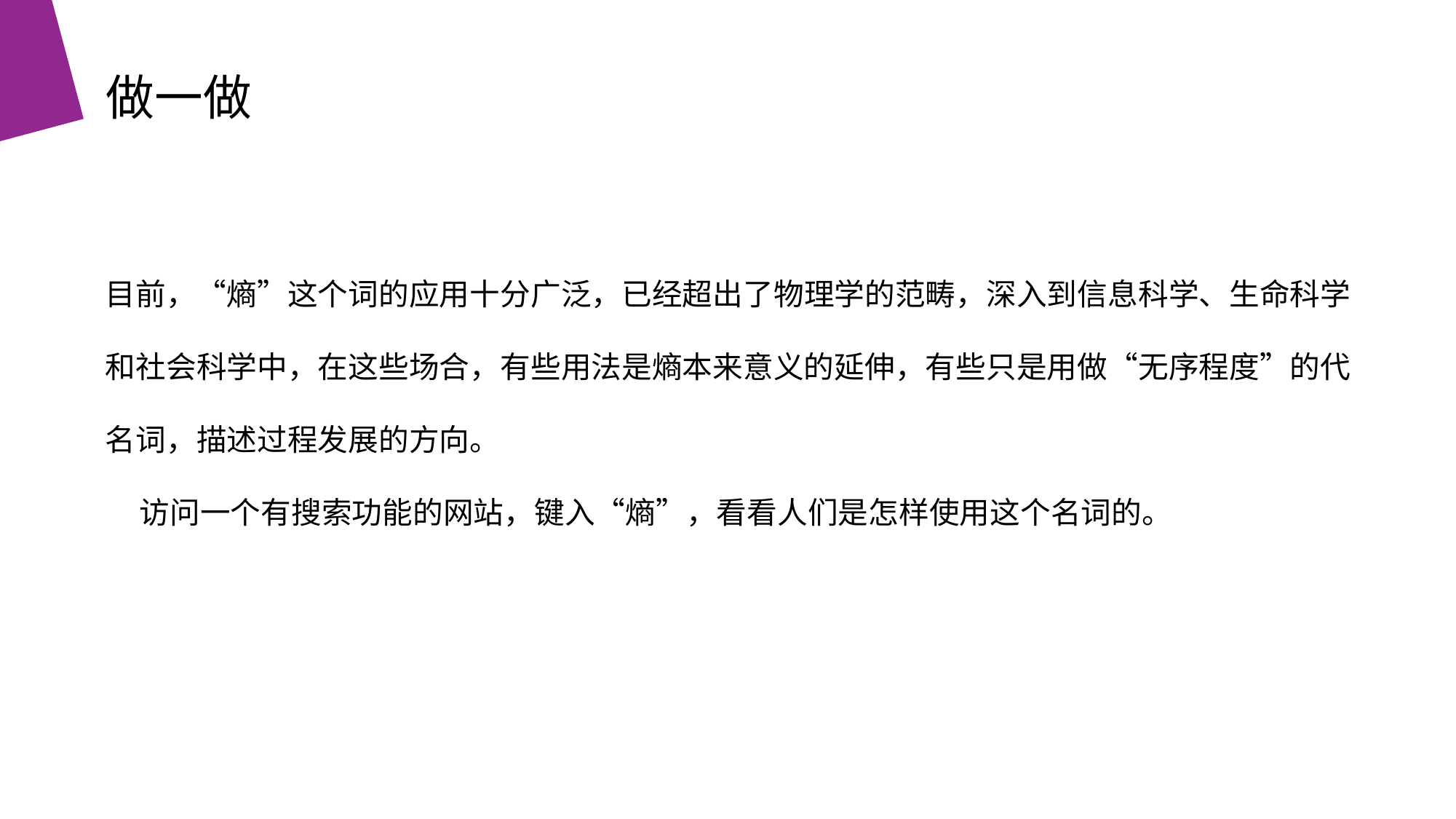

做一做
目前，“熵”这个词的应用十分广泛，已经超出了物理学的范畴，深入到信息科学、生命科学和社会科学中，在这些场合，有些用法是熵本来意义的延伸，有些只是用做“无序程度”的代名词，描述过程发展的方向。
    访问一个有搜索功能的网站，键入“熵”，看看人们是怎样使用这个名词的。